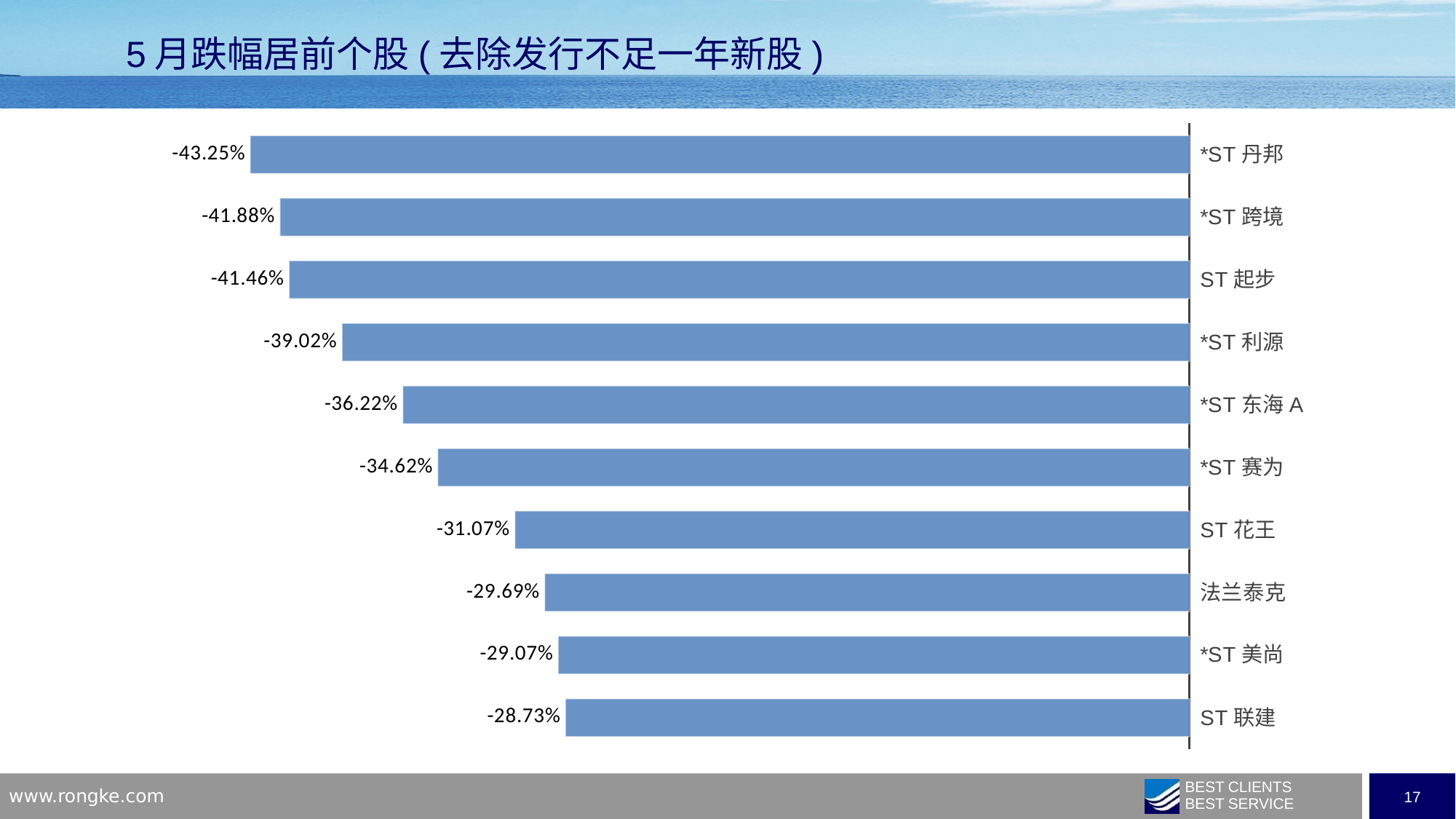

5月跌幅居前个股(去除发行不足一年新股)

### Chart

| Category |  |
|---|---|
| *ST丹邦 | -0.4324992699664184 |
| *ST跨境 | -0.4188047316287329 |
| ST起步 | -0.41460274369095795 |
| *ST利源 | -0.3902439024390244 |
| *ST东海A | -0.36223593412641286 |
| *ST赛为 | -0.3461542270654997 |
| ST花王 | -0.3106569224742325 |
| 法兰泰克 | -0.2969100877251263 |
| *ST美尚 | -0.29069807546388904 |
| ST联建 | -0.28732972785377564 |